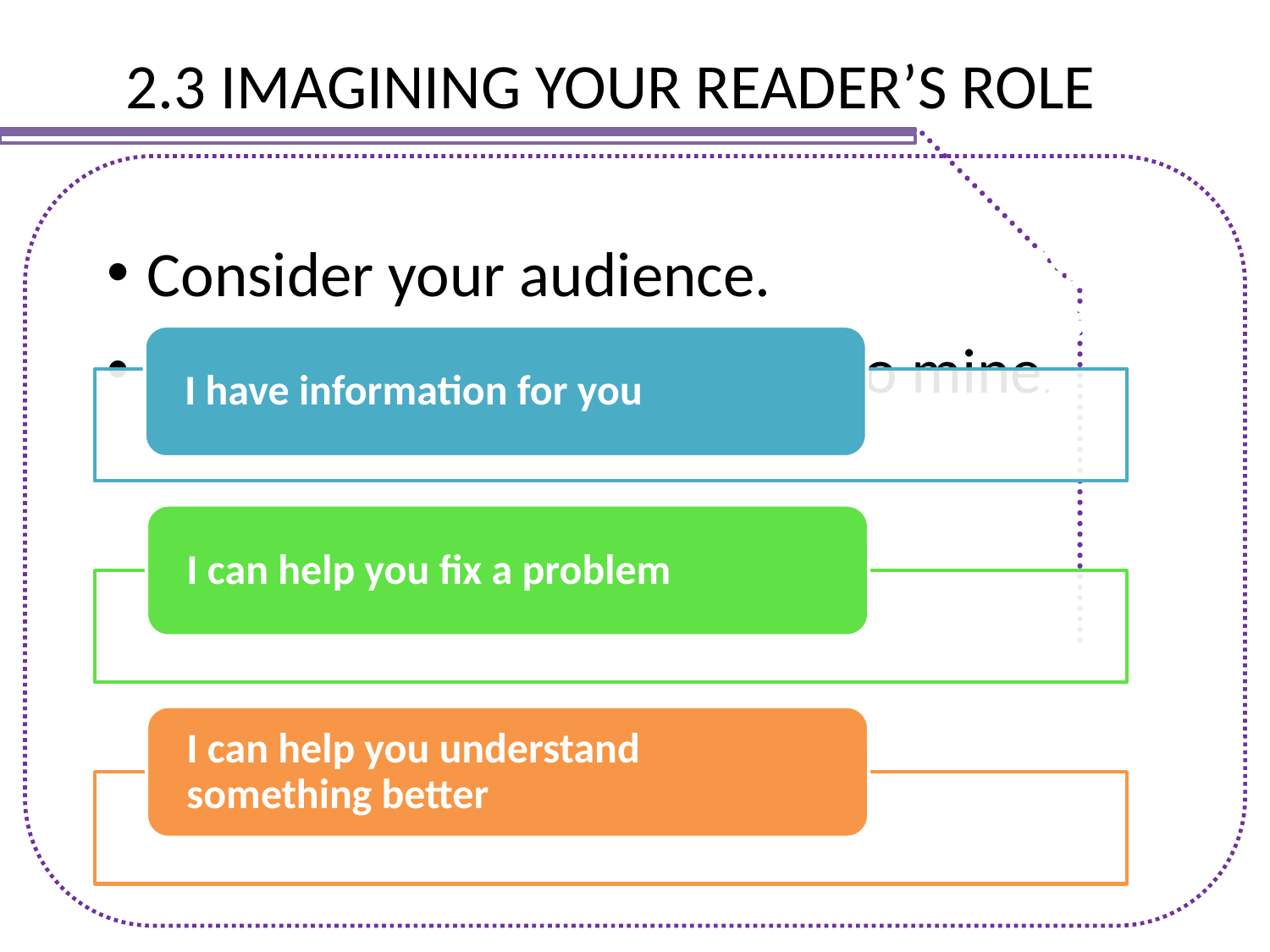

2.3 IMAGINING YOUR READER’S ROLE

Consider your audience.
You do your job, I also will do mine.

漫漫國際路
1991至今
I have information for you
I can help you fix a problem
I can help you understand something better
做到美國第一
1981~1990